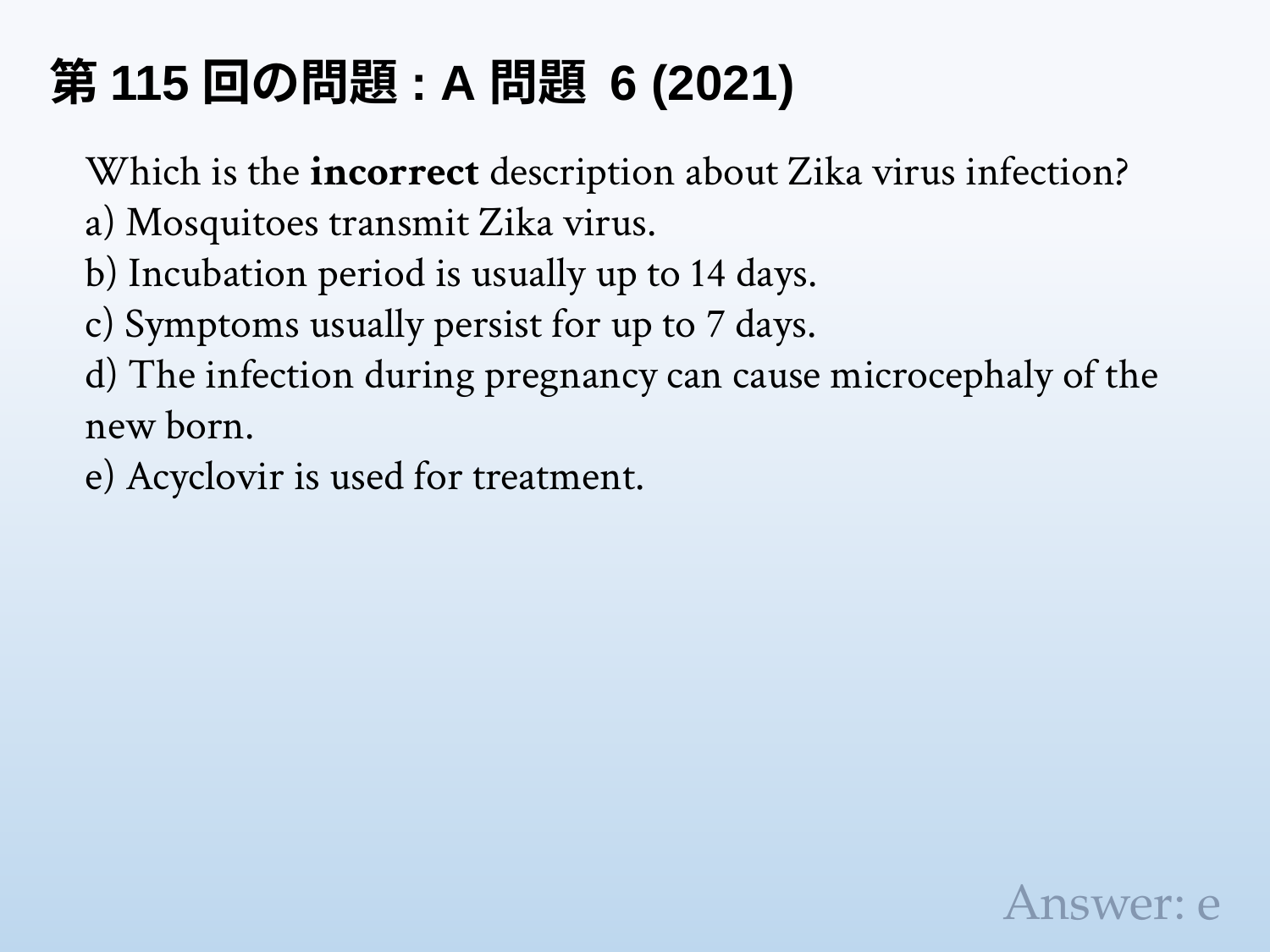

第115回の問題: A問題 6 (2021)
Which is the incorrect description about Zika virus infection?
a) Mosquitoes transmit Zika virus.
b) Incubation period is usually up to 14 days.
c) Symptoms usually persist for up to 7 days.
d) The infection during pregnancy can cause microcephaly of the new born.
e) Acyclovir is used for treatment.
Answer: e